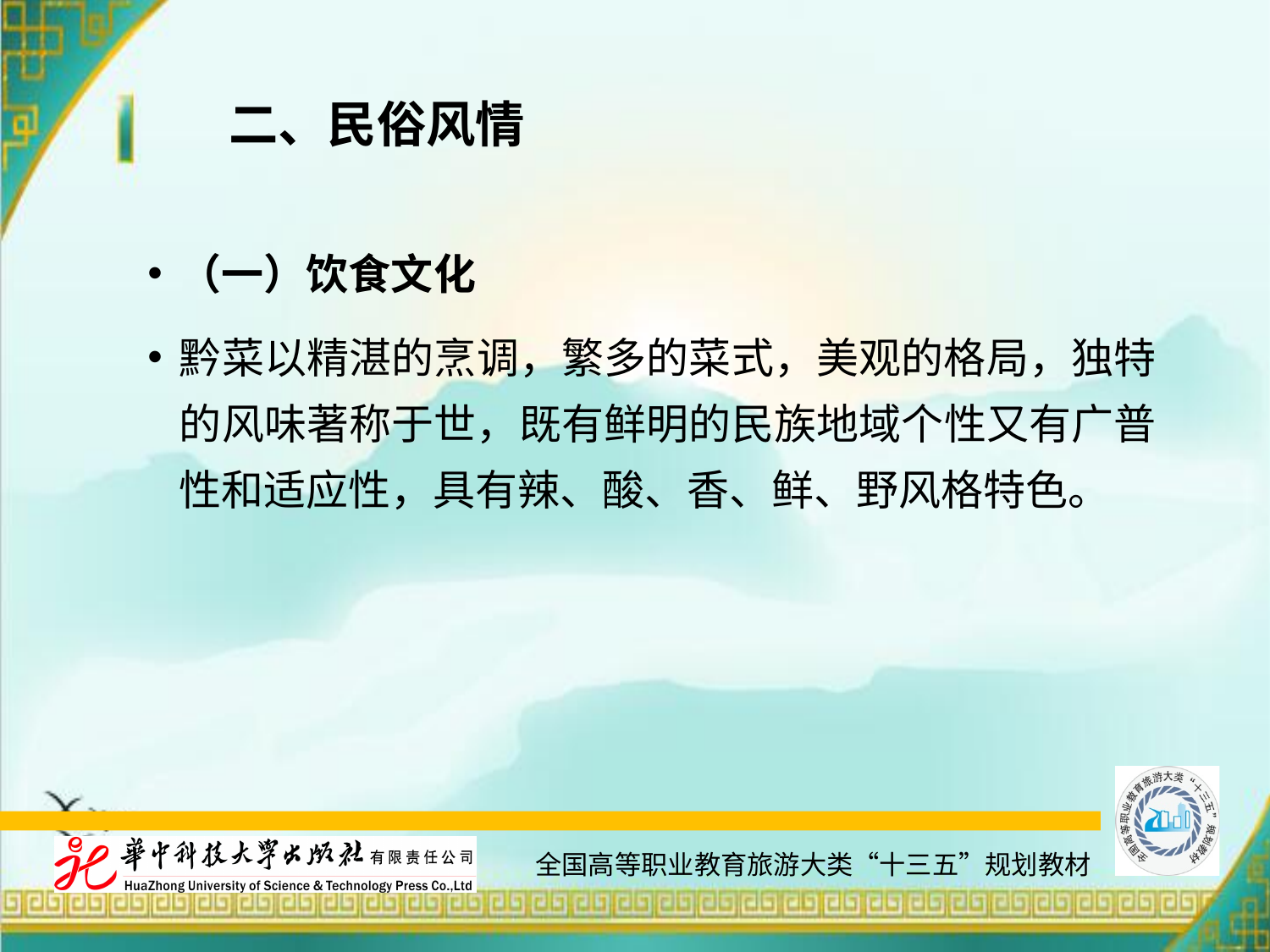

# 二、民俗风情
（一）饮食文化
黔菜以精湛的烹调，繁多的菜式，美观的格局，独特的风味著称于世，既有鲜明的民族地域个性又有广普性和适应性，具有辣、酸、香、鲜、野风格特色。